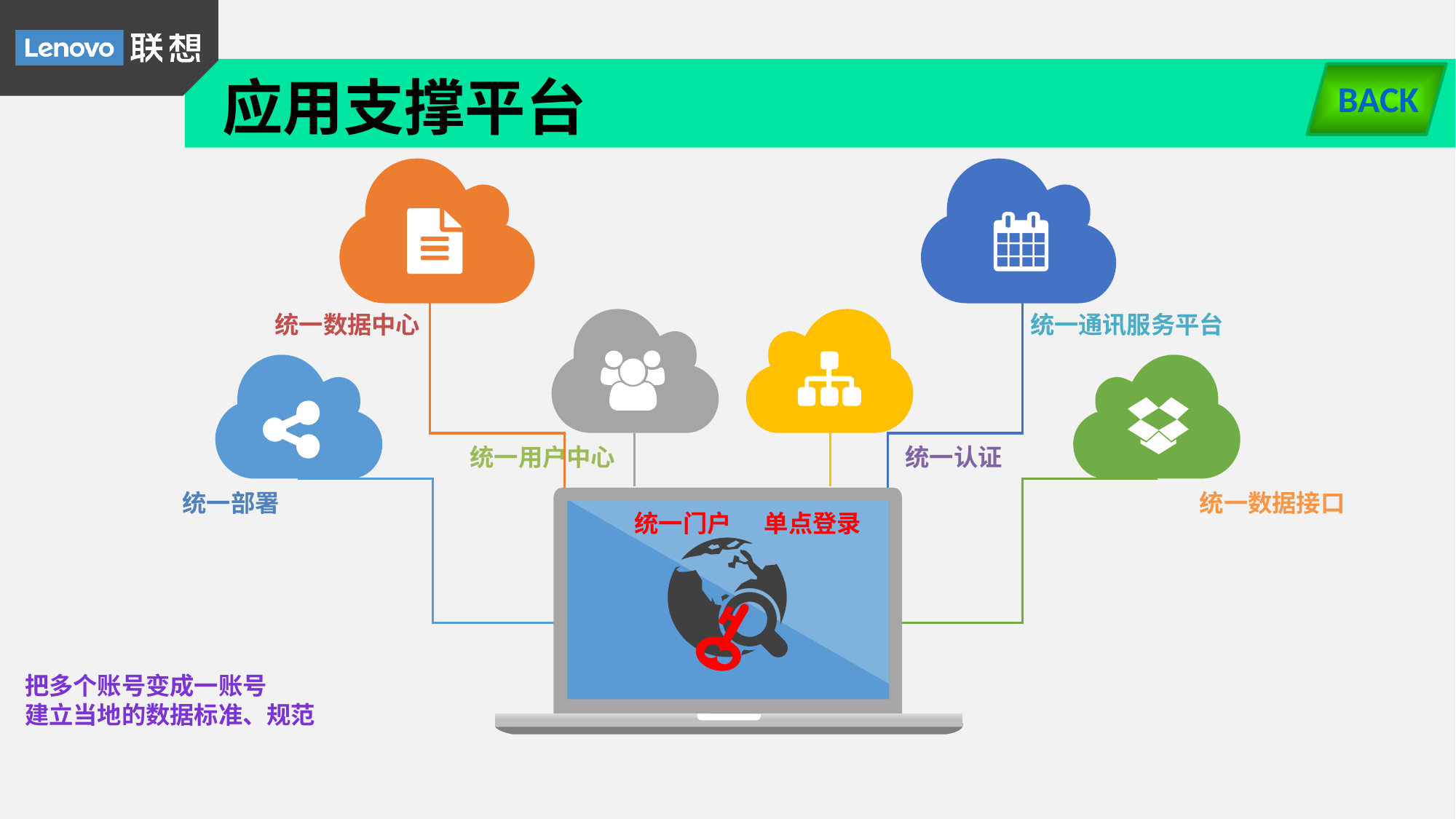

BACK
应用支撑平台

统一数据中心
统一通讯服务平台

统一用户中心
统一认证

统一部署
统一数据接口
统一门户      单点登录

把多个账号变成一账号
建立当地的数据标准、规范